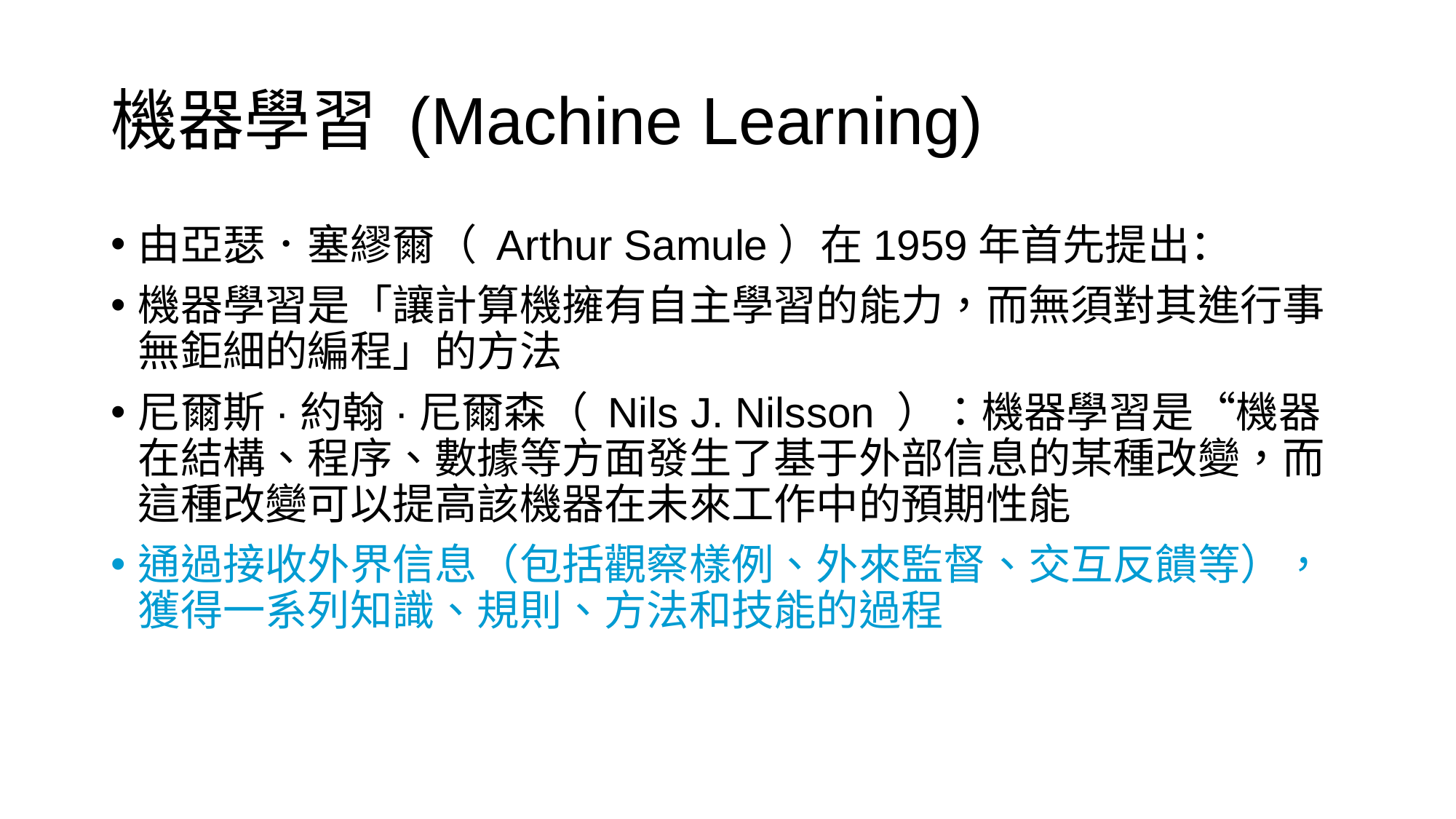

# 機器學習 (Machine Learning)
由亞瑟．塞繆爾（ Arthur Samule）在1959年首先提出：
機器學習是「讓計算機擁有自主學習的能力，而無須對其進行事無鉅細的編程」的方法​
尼爾斯·約翰·尼爾森（ Nils J. Nilsson ）：機器學習是“機器在結構、程序、數據等方面發生了基于外部信息的某種改變，而這種改變可以提高該機器在未來工作中的預期性能​
通過接收外界信息（包括觀察樣例、外來監督、交互反饋等），獲得一系列知識、規則、方法和技能的過程​